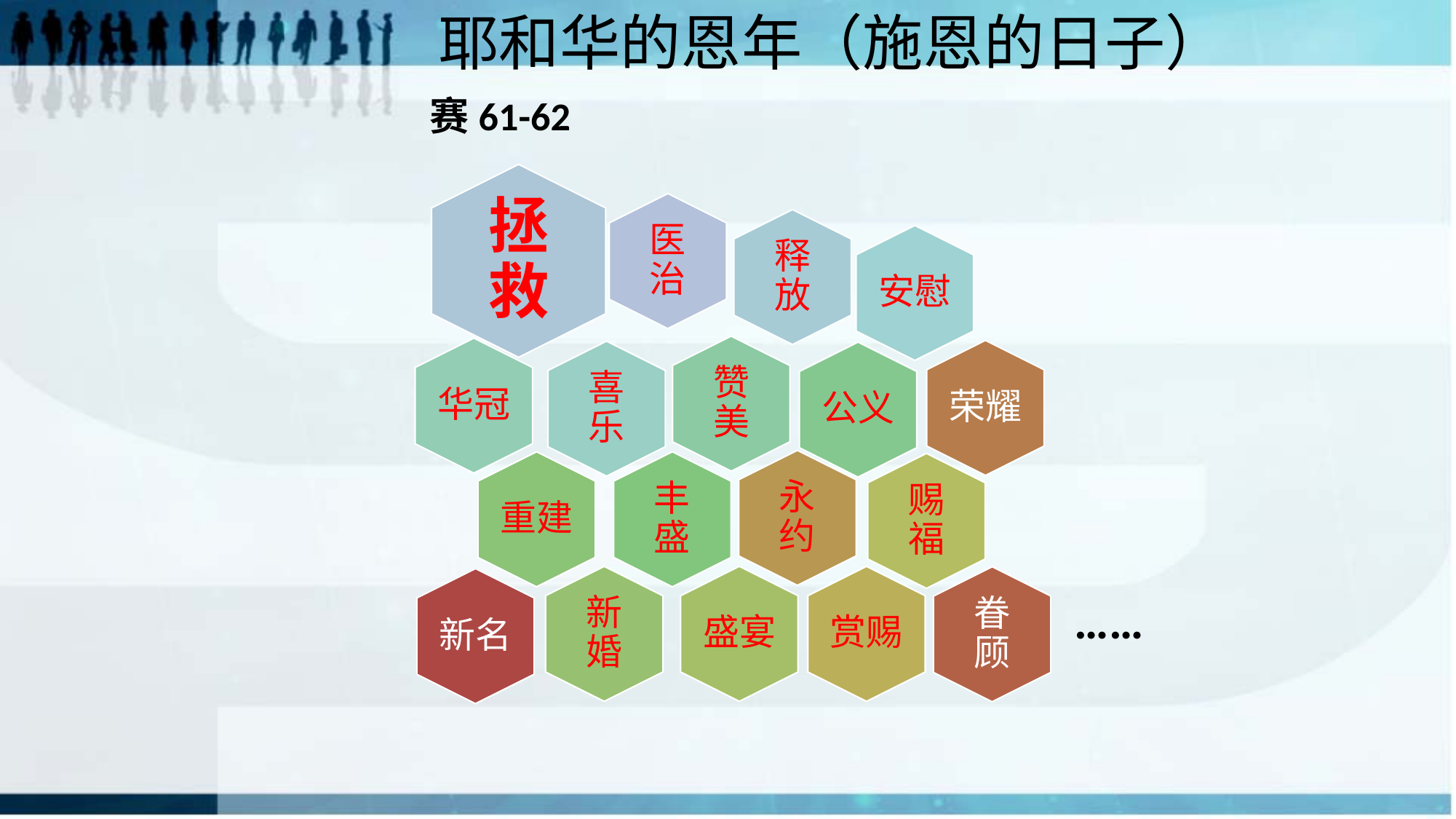

# 耶和华的恩年（施恩的日子）
赛61-62
医治
拯救
释放
安慰
喜乐
华冠
赞美
公义
丰盛
重建
新婚
盛宴
赐福
赏赐
永约
荣耀
眷顾
新名
……